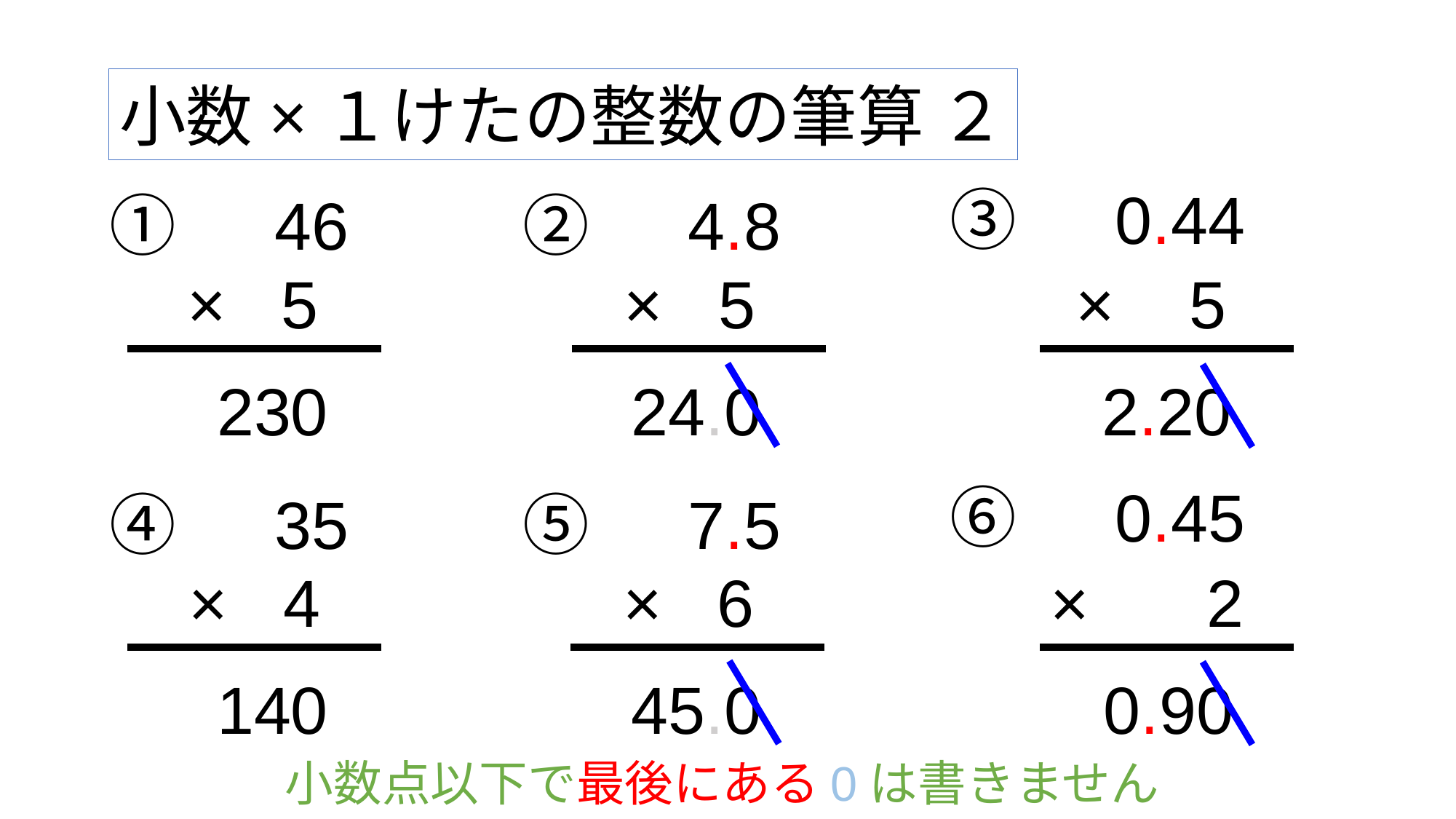

小数×１けたの整数の筆算 ２
③　0.44
①　46
②　4.8
×   5
×   5
×    5
230
24.0
2.20
⑥　0.45
④　35
⑤　7.5
×   4
×   6
× 　2
140
45.0
0.90
小数点以下で最後にある0は書きません